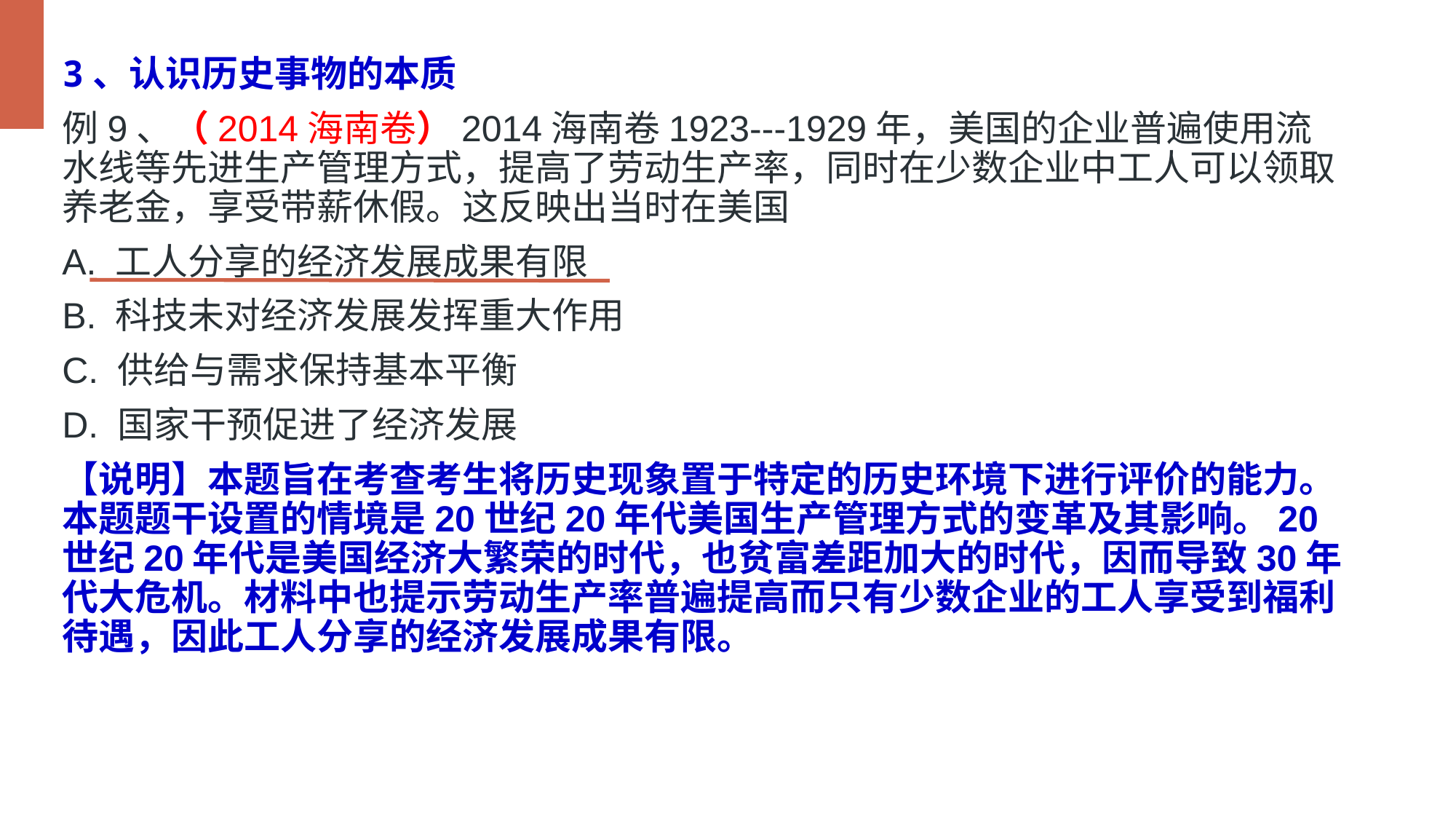

3、认识历史事物的本质
例9、（2014海南卷）2014海南卷1923---1929年，美国的企业普遍使用流水线等先进生产管理方式，提高了劳动生产率，同时在少数企业中工人可以领取养老金，享受带薪休假。这反映出当时在美国
A. 工人分享的经济发展成果有限
B. 科技未对经济发展发挥重大作用
C. 供给与需求保持基本平衡
D. 国家干预促进了经济发展
【说明】本题旨在考查考生将历史现象置于特定的历史环境下进行评价的能力。本题题干设置的情境是20世纪20年代美国生产管理方式的变革及其影响。20世纪20年代是美国经济大繁荣的时代，也贫富差距加大的时代，因而导致30年代大危机。材料中也提示劳动生产率普遍提高而只有少数企业的工人享受到福利待遇，因此工人分享的经济发展成果有限。